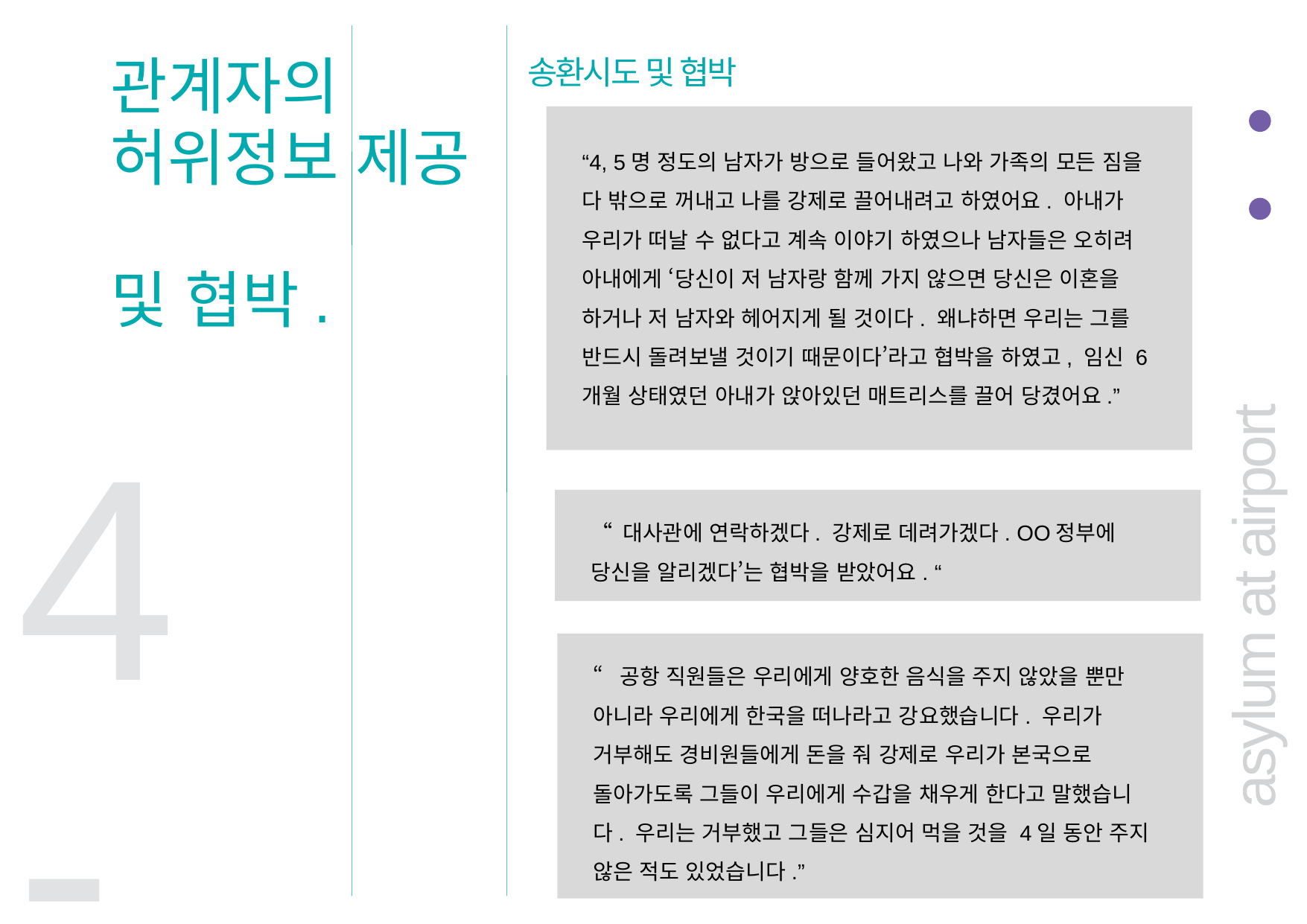

관계자의
허위정보 제공

및 협박.
송환시도 및 협박

“4, 5명 정도의 남자가 방으로 들어왔고 나와 가족의 모든 짐을 다 밖으로 꺼내고 나를 강제로 끌어내려고 하였어요. 아내가 우리가 떠날 수 없다고 계속 이야기 하였으나 남자들은 오히려 아내에게 ‘당신이 저 남자랑 함께 가지 않으면 당신은 이혼을 하거나 저 남자와 헤어지게 될 것이다. 왜냐하면 우리는 그를 반드시 돌려보낼 것이기 때문이다’라고 협박을 하였고, 임신 6개월 상태였던 아내가 앉아있던 매트리스를 끌어 당겼어요.”
asylum at airport
4-1

“ 대사관에 연락하겠다. 강제로 데려가겠다. OO정부에 당신을 알리겠다’는 협박을 받았어요. “

“공항 직원들은 우리에게 양호한 음식을 주지 않았을 뿐만 아니라 우리에게 한국을 떠나라고 강요했습니다. 우리가 거부해도 경비원들에게 돈을 줘 강제로 우리가 본국으로 돌아가도록 그들이 우리에게 수갑을 채우게 한다고 말했습니다. 우리는 거부했고 그들은 심지어 먹을 것을 4일 동안 주지 않은 적도 있었습니다.”